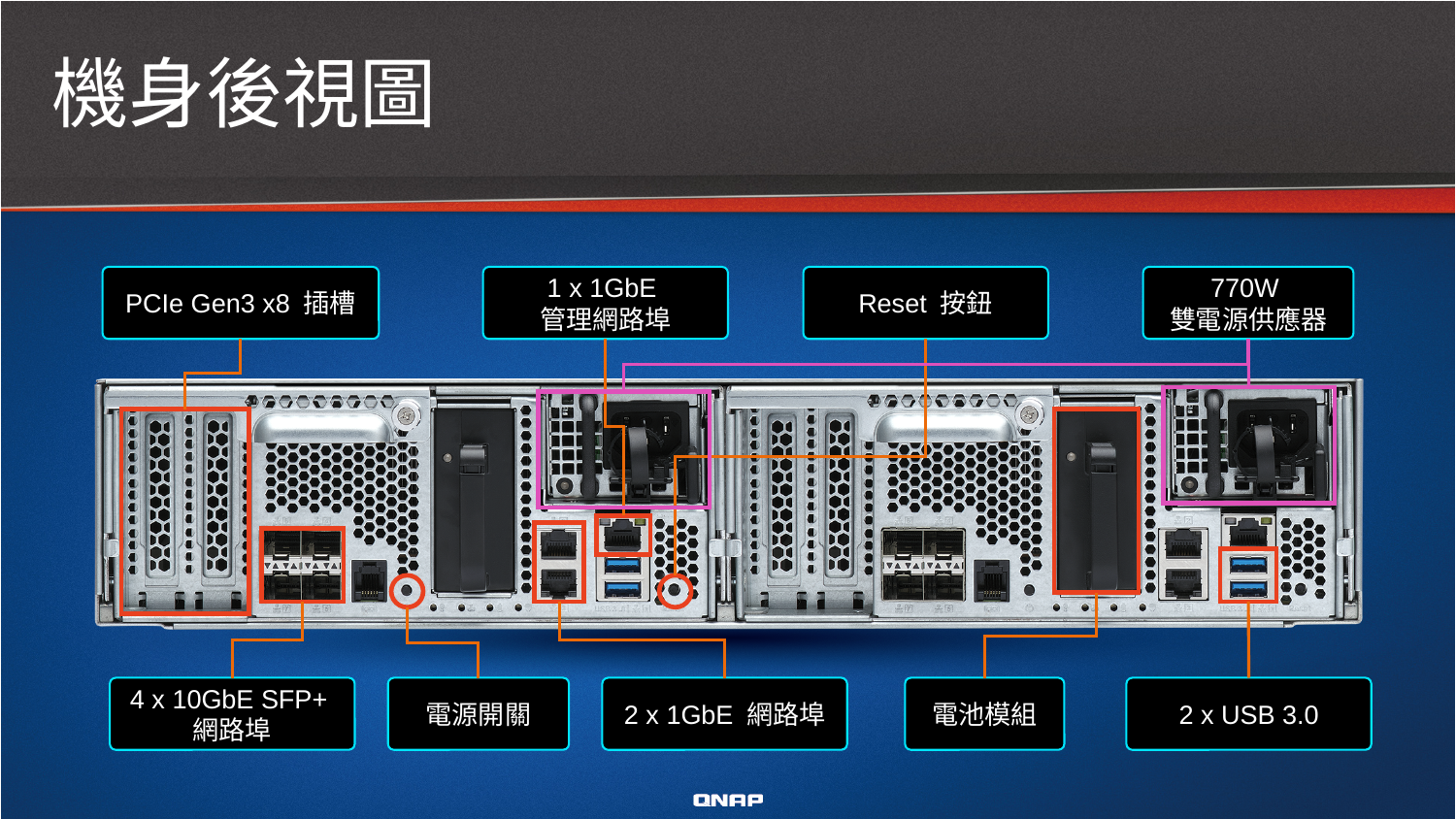

# 機身後視圖
PCIe Gen3 x8 插槽
1 x 1GbE
管理網路埠
Reset 按鈕
770W
雙電源供應器

4 x 10GbE SFP+
網路埠
電源開關
2 x 1GbE 網路埠
電池模組
2 x USB 3.0